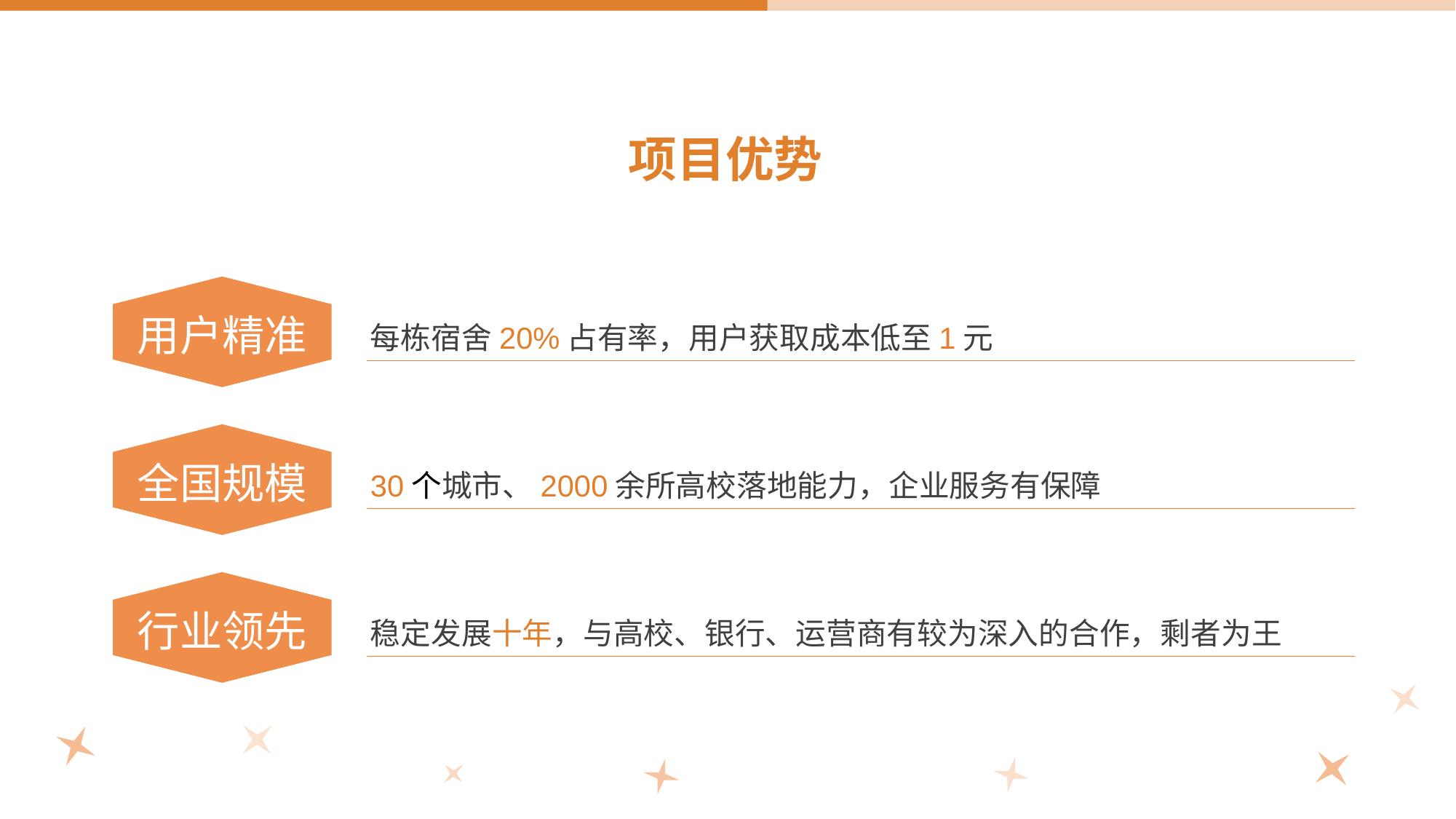

项目优势

用户精准
每栋宿舍20%占有率，用户获取成本低至1元

全国规模
30个城市、2000余所高校落地能力，企业服务有保障

行业领先
稳定发展十年，与高校、银行、运营商有较为深入的合作，剩者为王